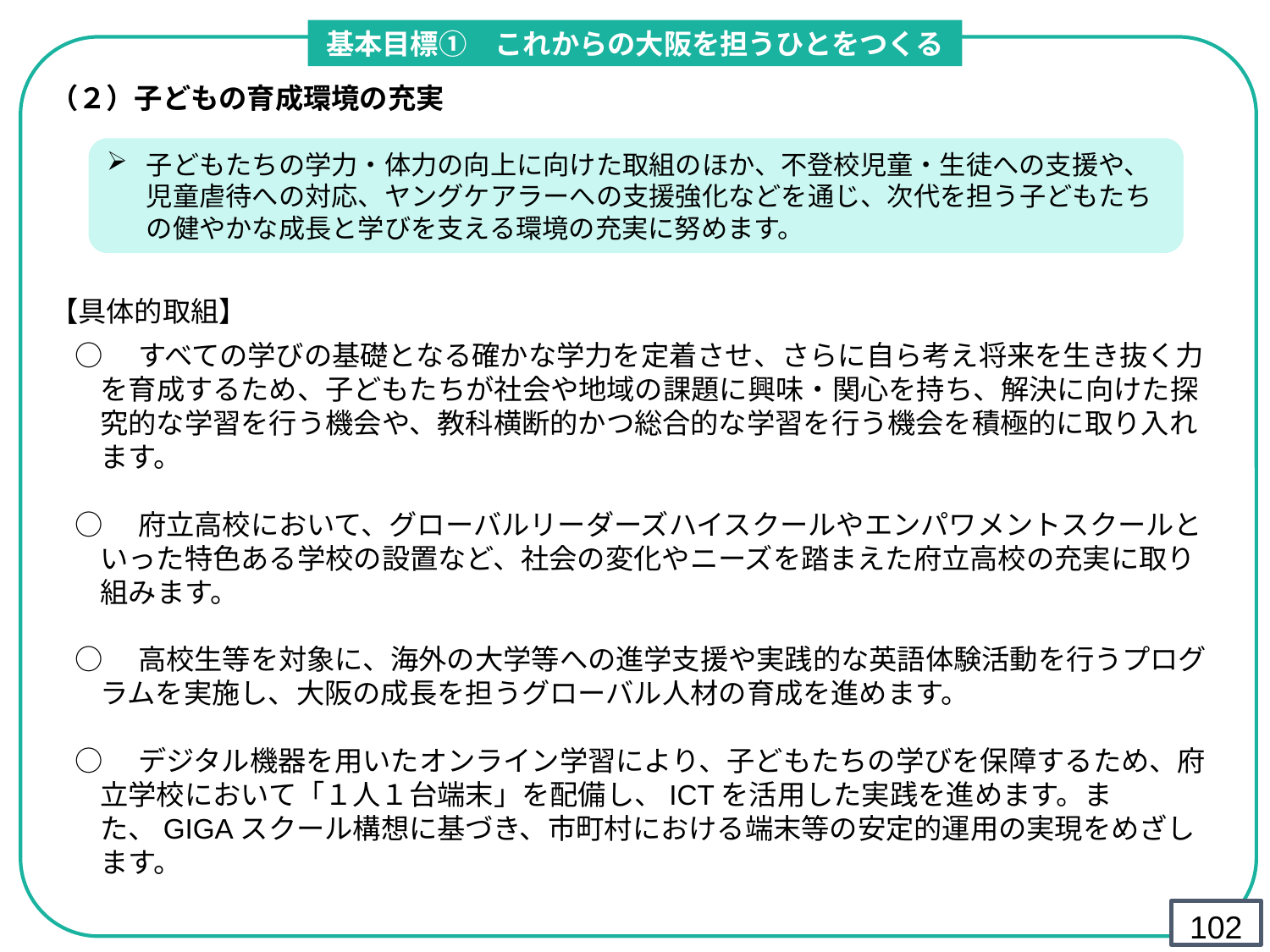

基本目標①　これからの大阪を担うひとをつくる

（２）子どもの育成環境の充実

【具体的取組】
○　すべての学びの基礎となる確かな学力を定着させ、さらに自ら考え将来を生き抜く力を育成するため、子どもたちが社会や地域の課題に興味・関心を持ち、解決に向けた探究的な学習を行う機会や、教科横断的かつ総合的な学習を行う機会を積極的に取り入れます。

○　府立高校において、グローバルリーダーズハイスクールやエンパワメントスクールといった特色ある学校の設置など、社会の変化やニーズを踏まえた府立高校の充実に取り組みます。

○　高校生等を対象に、海外の大学等への進学支援や実践的な英語体験活動を行うプログラムを実施し、大阪の成長を担うグローバル人材の育成を進めます。

○　デジタル機器を用いたオンライン学習により、子どもたちの学びを保障するため、府立学校において「１人１台端末」を配備し、ICTを活用した実践を進めます。また、GIGAスクール構想に基づき、市町村における端末等の安定的運用の実現をめざします。

子どもたちの学力・体力の向上に向けた取組のほか、不登校児童・生徒への支援や、児童虐待への対応、ヤングケアラーへの支援強化などを通じ、次代を担う子どもたちの健やかな成長と学びを支える環境の充実に努めます。
102